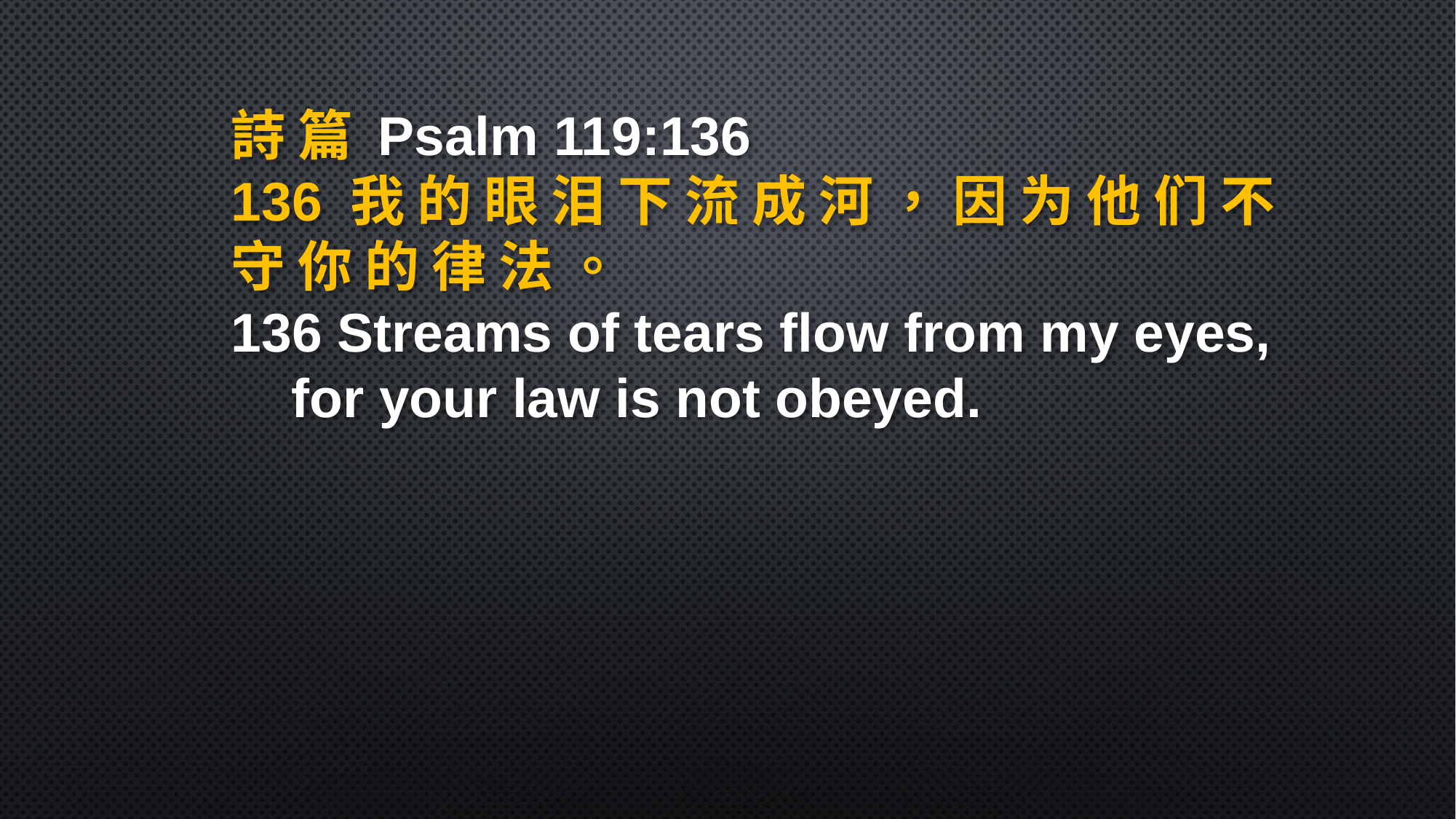

詩 篇 Psalm 119:136
136 我 的 眼 泪 下 流 成 河 ， 因 为 他 们 不 守 你 的 律 法 。
136 Streams of tears flow from my eyes,
    for your law is not obeyed.